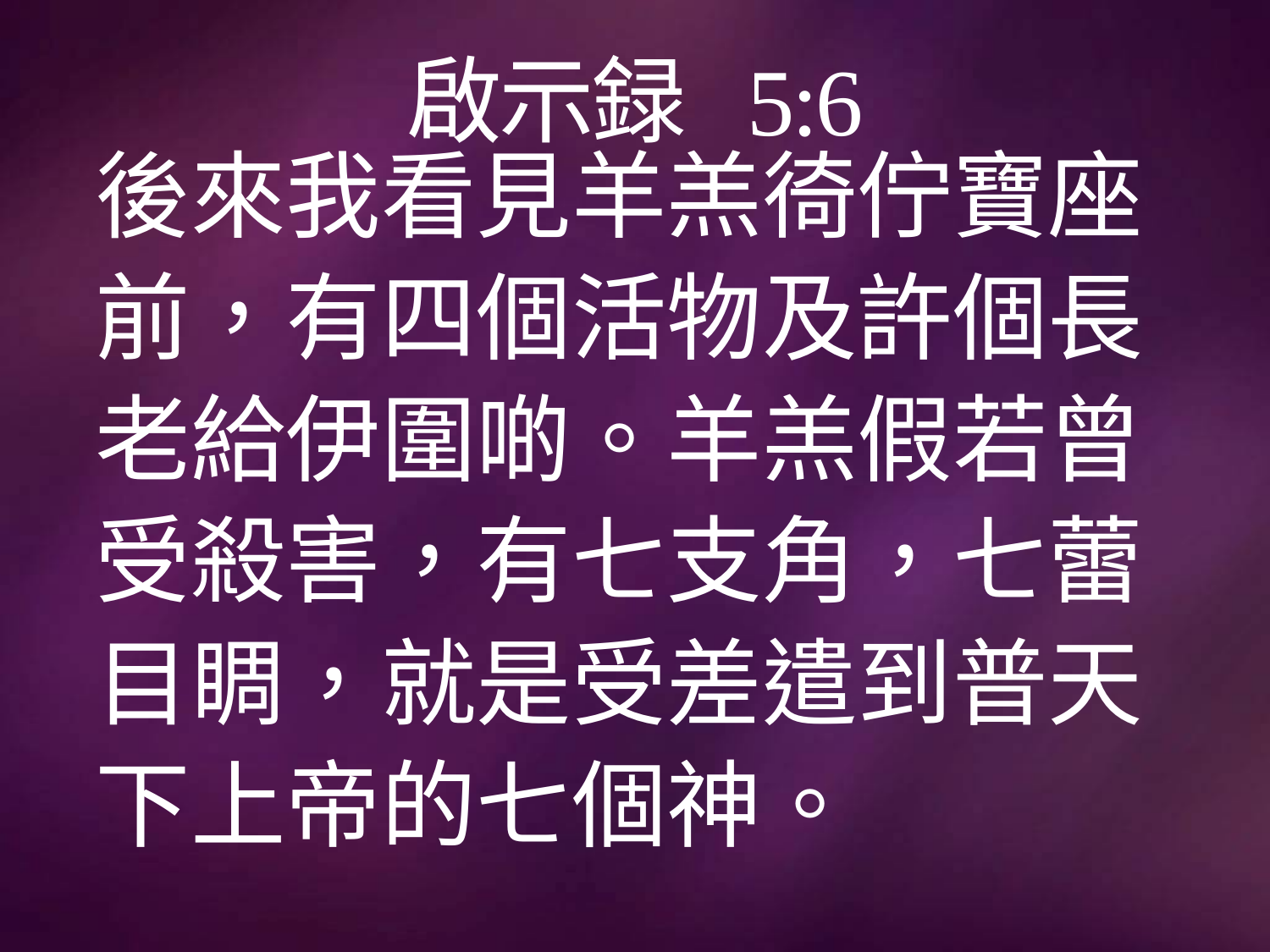

# 啟示録  5:6
後來我看見羊羔徛佇寶座
前，有四個活物及許個長
老給伊圍啲。羊羔假若曾
受殺害，有七支角，七蕾
目睭，就是受差遣到普天
下上帝的七個神。